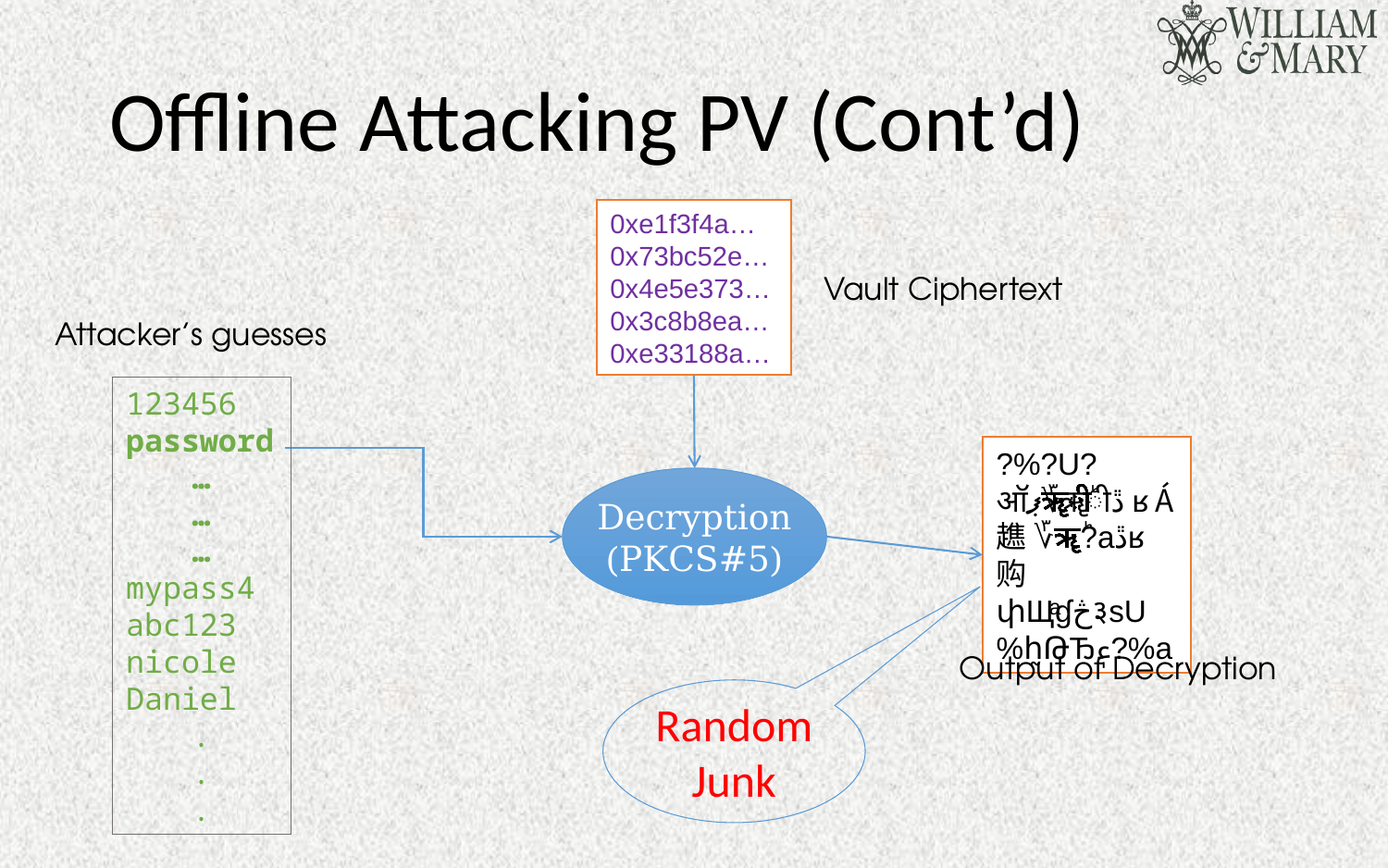

# Offline Attacking PV (Cont’d)
0xe1f3f4a…
0x73bc52e…
0x4e5e373…
0x3c8b8ea…
0xe33188a…
Vault Ciphertext
Attacker’s guesses
123456
password
…
…
…
mypass4
abc123
nicole
Daniel
.
.
.
?%?U?ऑޕ؆ॠؕीڐʁ Á趭؆ॠؕ?aڐʁ 购փЩͣɠڅ३sU%հ̰ԹЂءٖ?%a
Decryption
(PKCS#5)
Output of Decryption
Random Junk